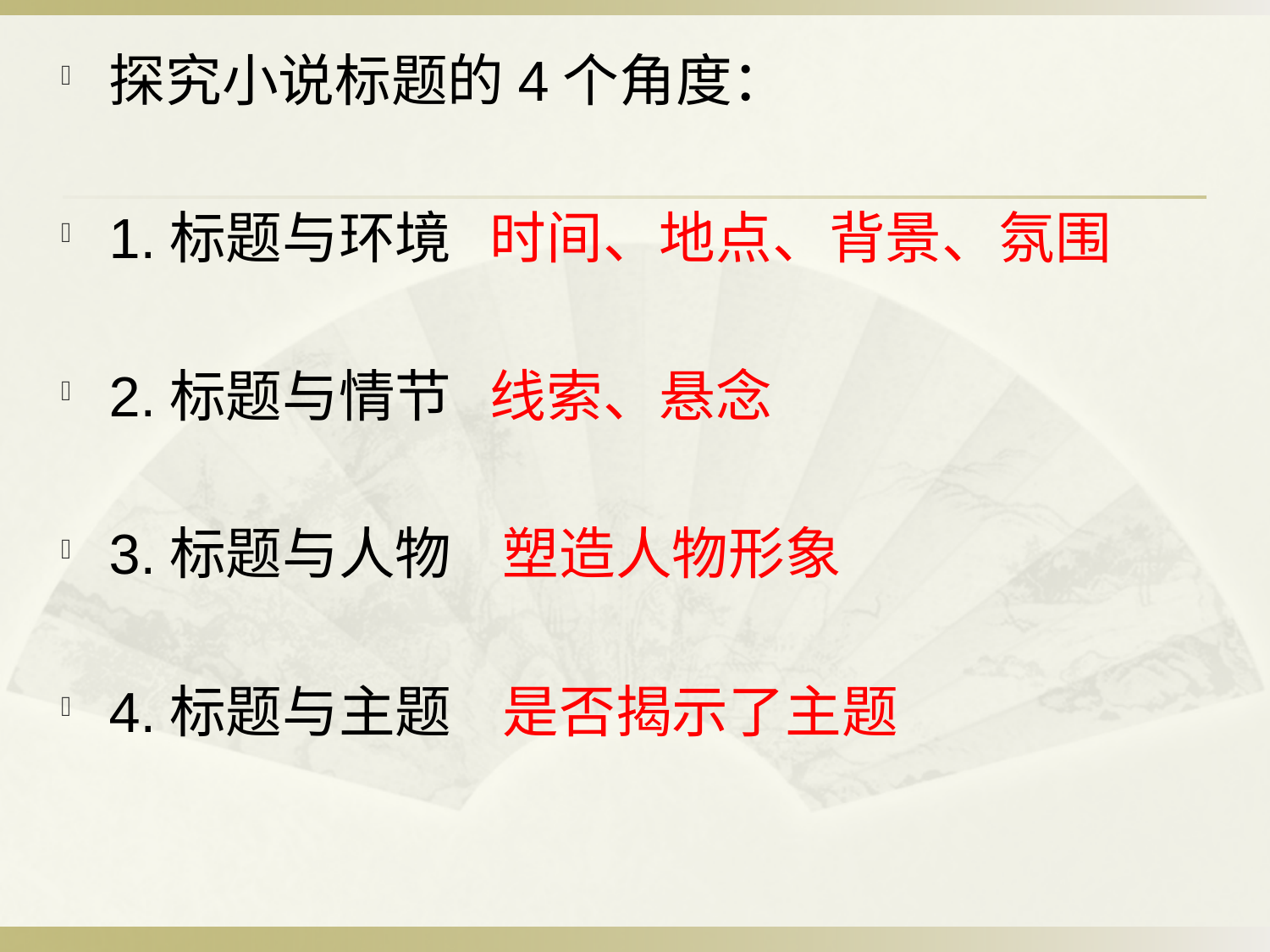

探究小说标题的4个角度：

1.标题与环境   时间、地点、背景、氛围

2.标题与情节   线索、悬念

3.标题与人物    塑造人物形象

4.标题与主题    是否揭示了主题